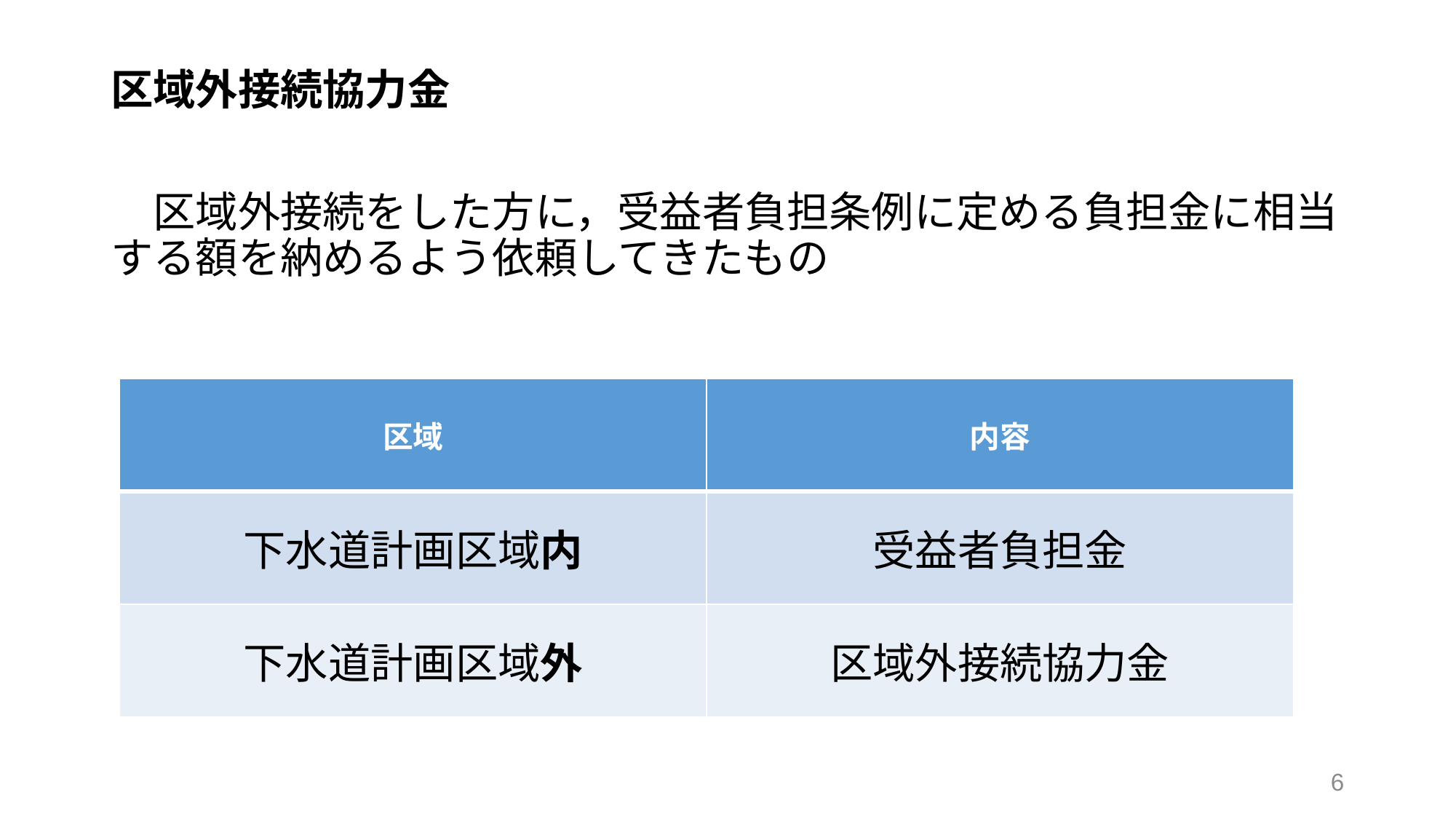

区域外接続協力金

　区域外接続をした方に，受益者負担条例に定める負担金に相当する額を納めるよう依頼してきたもの

| 区域 | 内容 |
| --- | --- |
| 下水道計画区域内 | 受益者負担金 |
| 下水道計画区域外 | 区域外接続協力金 |
6